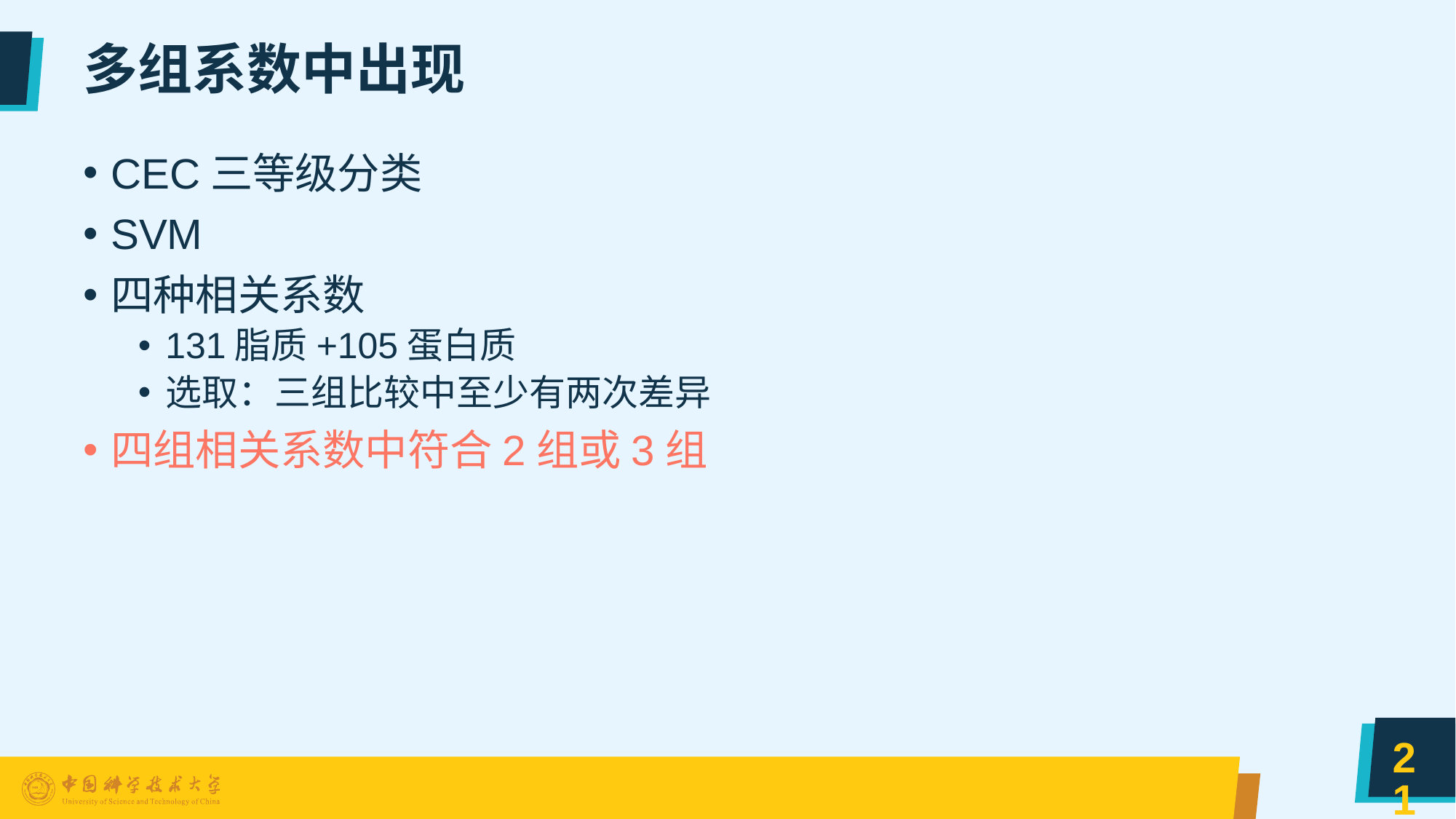

# 多组系数中出现
CEC三等级分类
SVM
四种相关系数
131脂质+105蛋白质
选取：三组比较中至少有两次差异
四组相关系数中符合2组或3组

21